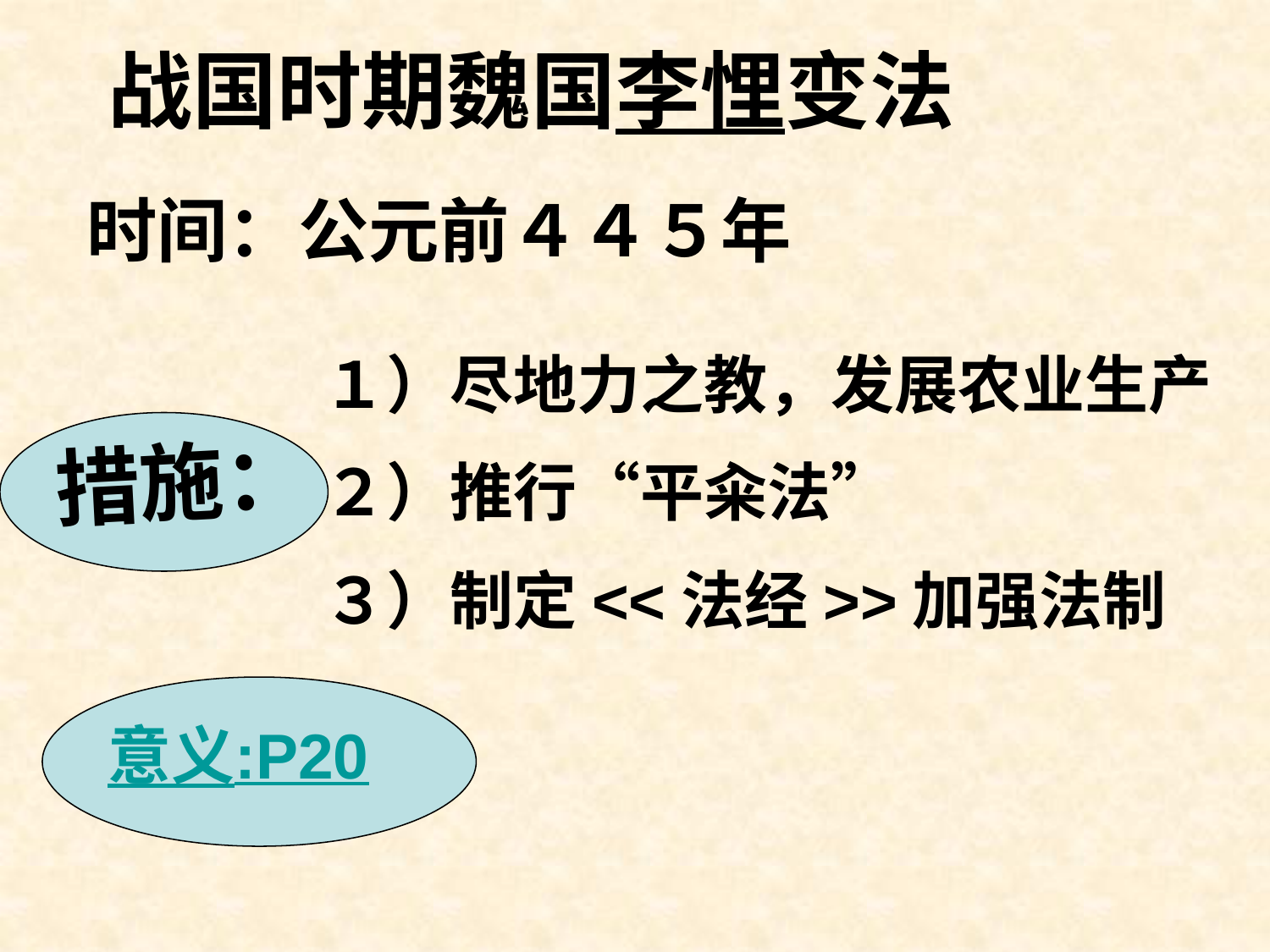

战国时期魏国李悝变法

时间：公元前４４５年
１）尽地力之教，发展农业生产
２）推行“平籴法”
３）制定<<法经>>加强法制

措施：

意义:P20